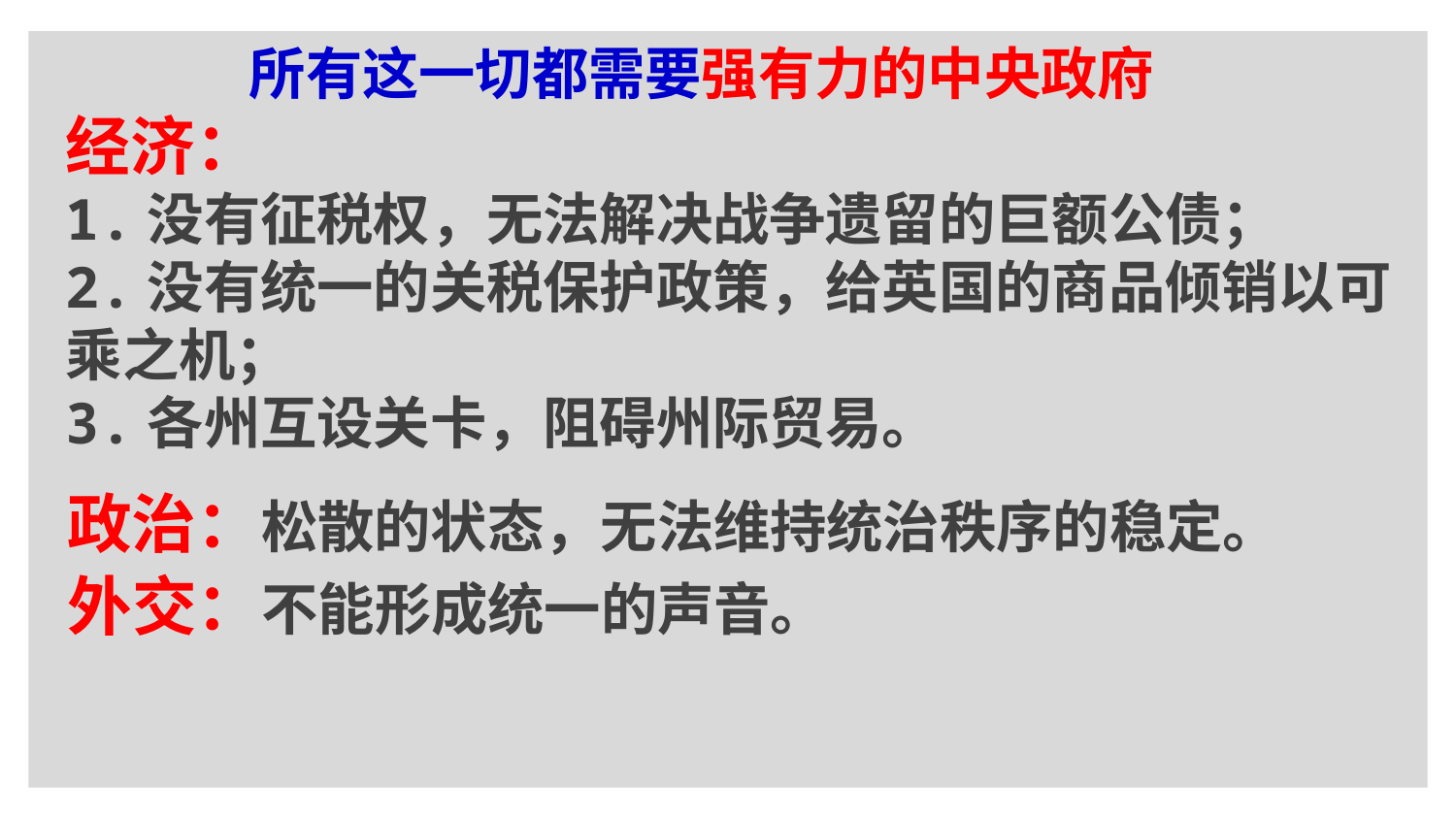

所有这一切都需要强有力的中央政府
经济：
1.没有征税权，无法解决战争遗留的巨额公债；
2.没有统一的关税保护政策，给英国的商品倾销以可乘之机；
3.各州互设关卡，阻碍州际贸易。
政治：松散的状态，无法维持统治秩序的稳定。
外交：不能形成统一的声音。